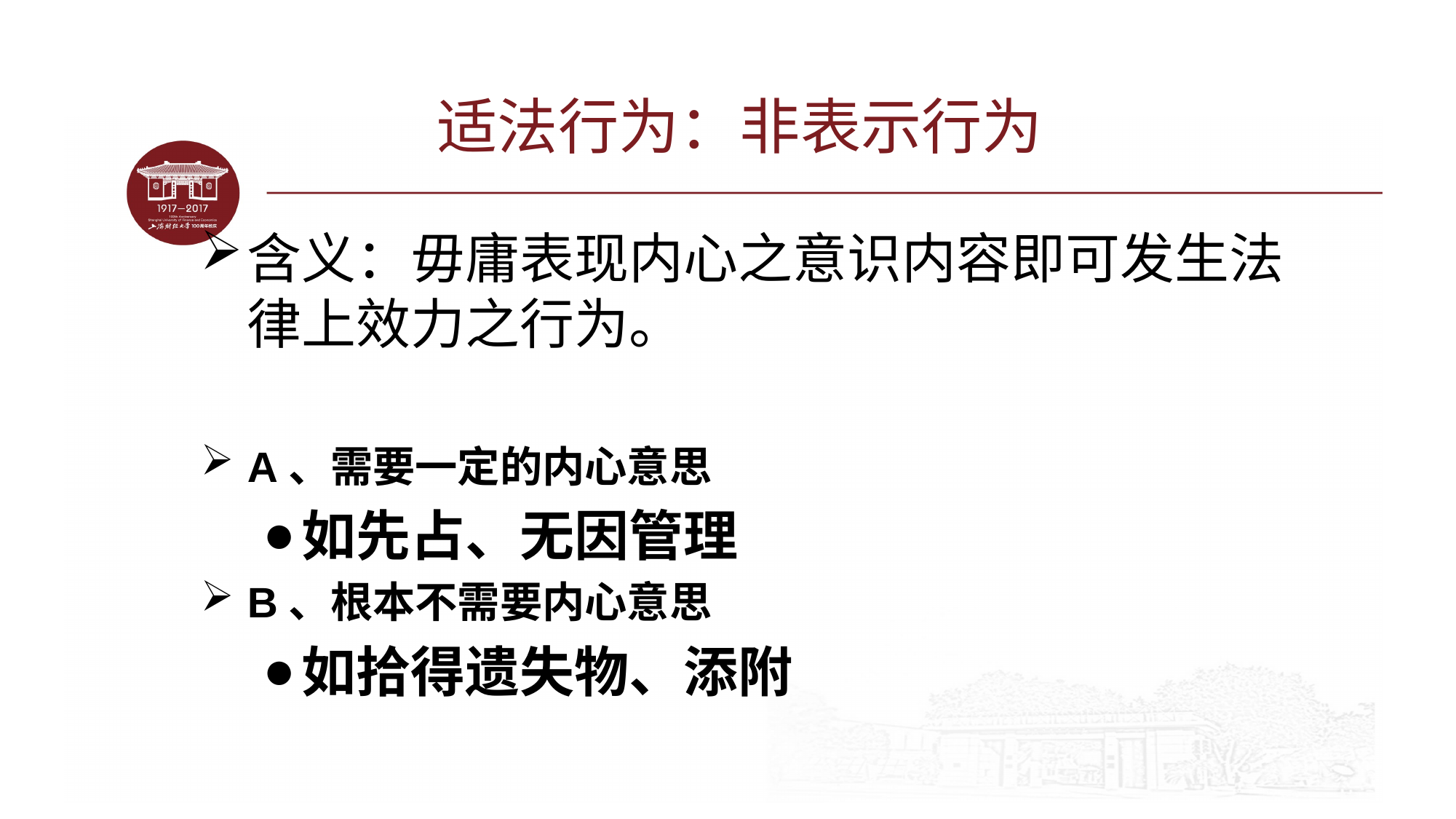

# 适法行为：非表示行为
含义：毋庸表现内心之意识内容即可发生法律上效力之行为。

A、需要一定的内心意思
如先占、无因管理
B、根本不需要内心意思
如拾得遗失物、添附